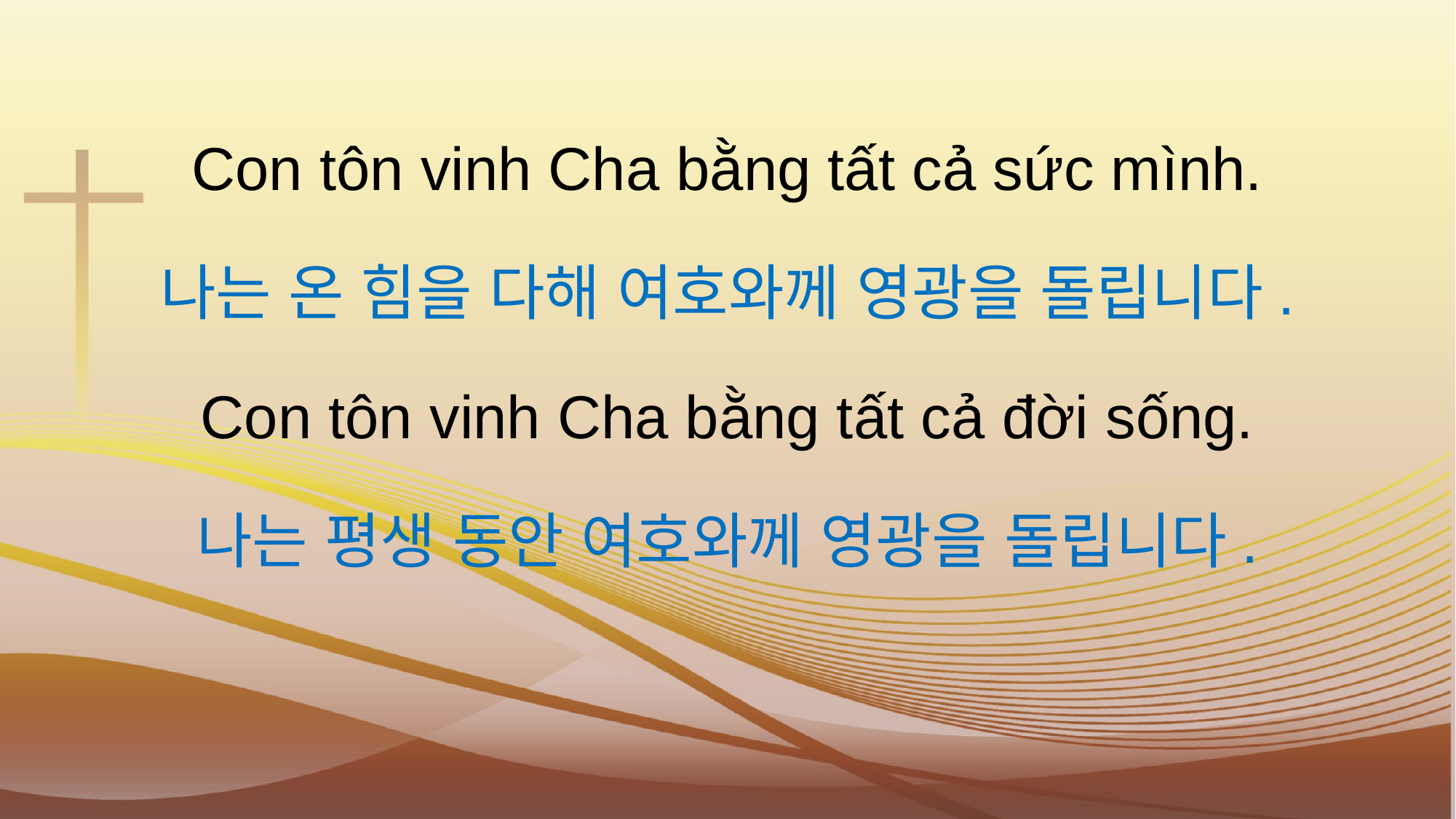

Con tôn vinh Cha bằng tất cả sức mình.
나는 온 힘을 다해 여호와께 영광을 돌립니다.
Con tôn vinh Cha bằng tất cả đời sống.
나는 평생 동안 여호와께 영광을 돌립니다.